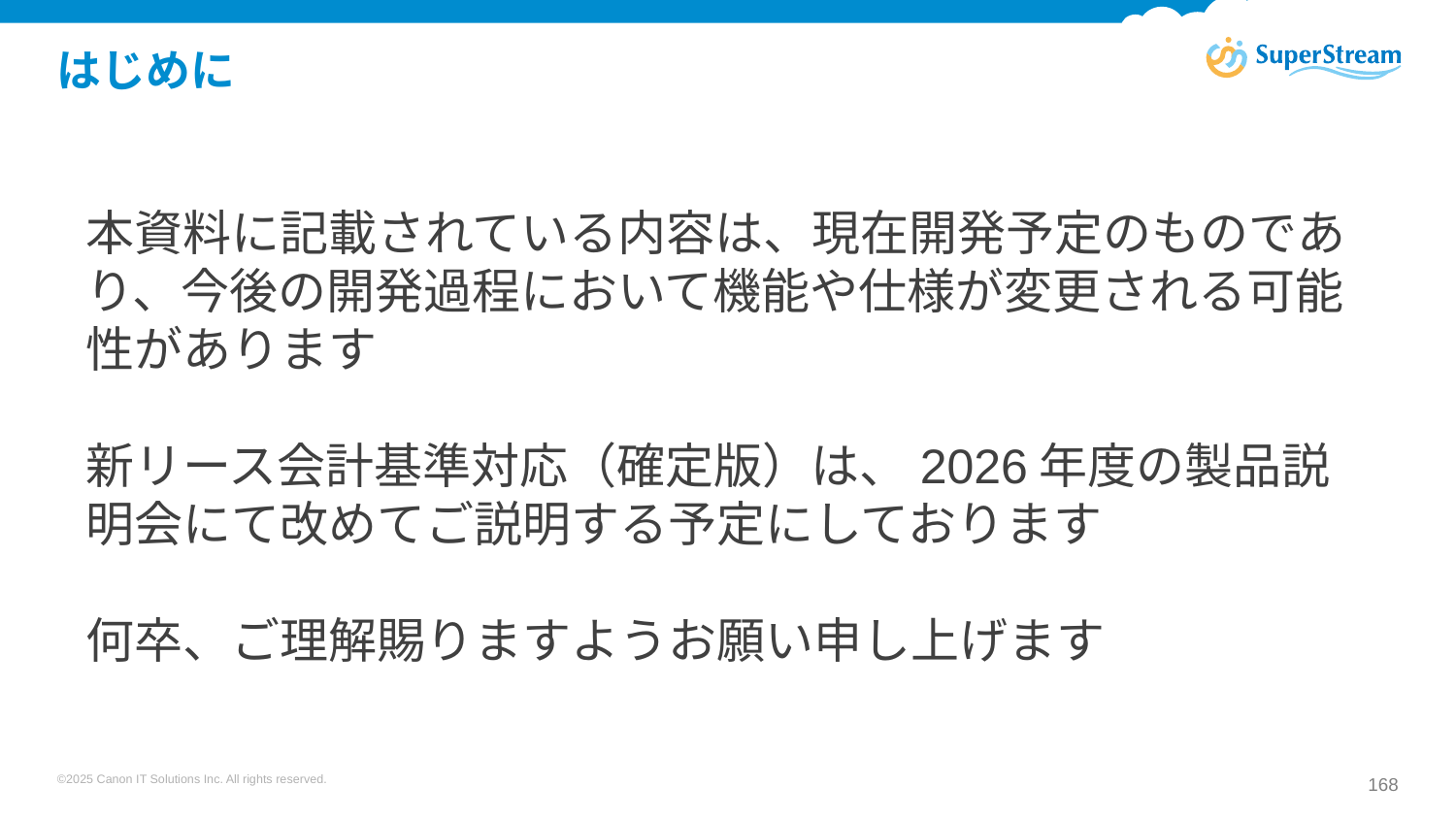

# はじめに
本資料に記載されている内容は、現在開発予定のものであり、今後の開発過程において機能や仕様が変更される可能性があります

新リース会計基準対応（確定版）は、2026年度の製品説明会にて改めてご説明する予定にしております

何卒、ご理解賜りますようお願い申し上げます

©2025 Canon IT Solutions Inc. All rights reserved.
168